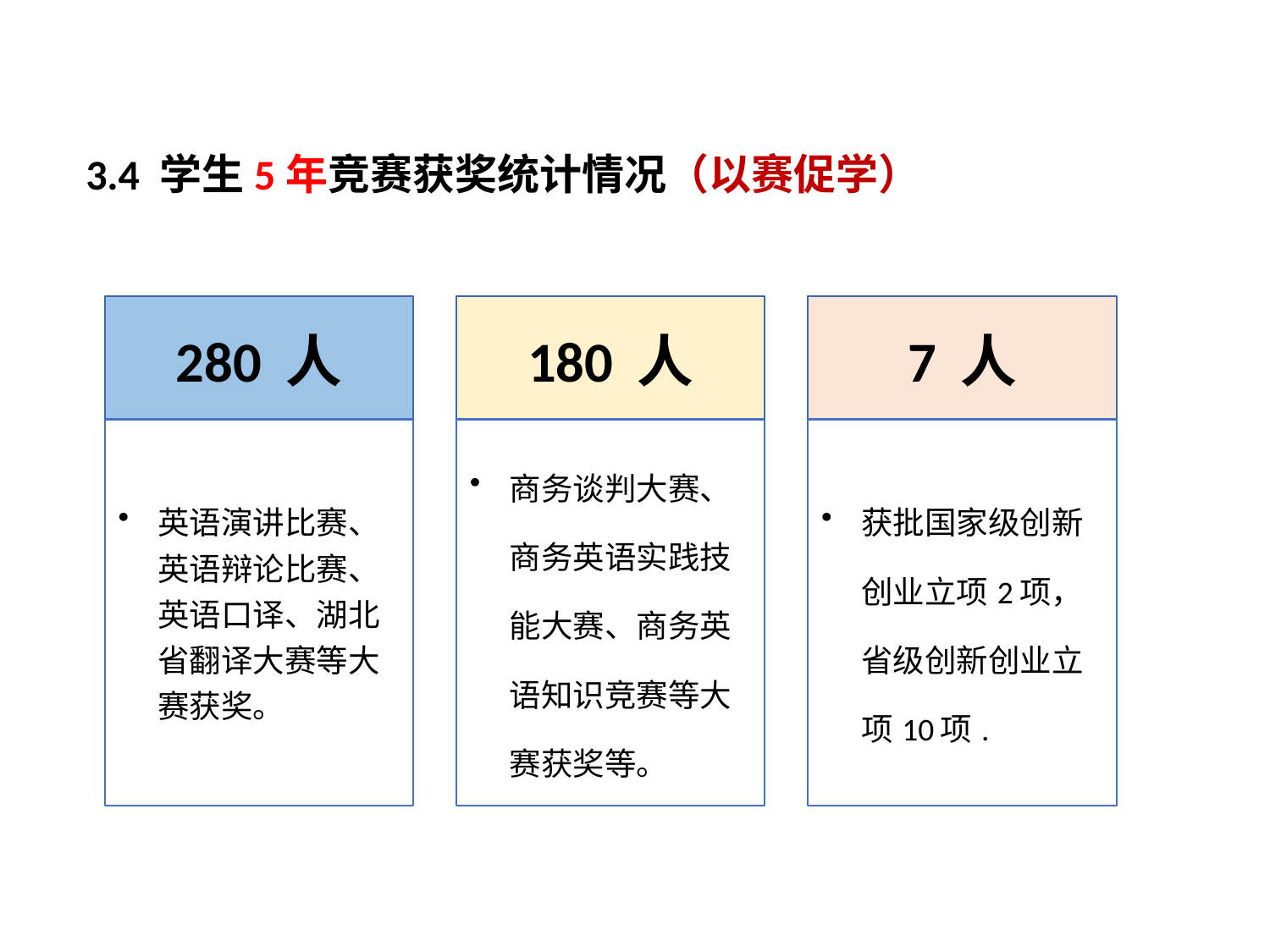

# 3.4 学生5年竞赛获奖统计情况（以赛促学）
280 人
英语演讲比赛、英语辩论比赛、英语口译、湖北省翻译大赛等大赛获奖。
180 人
商务谈判大赛、商务英语实践技能大赛、商务英语知识竞赛等大赛获奖等。
7 人
获批国家级创新创业立项2项，省级创新创业立项10项.